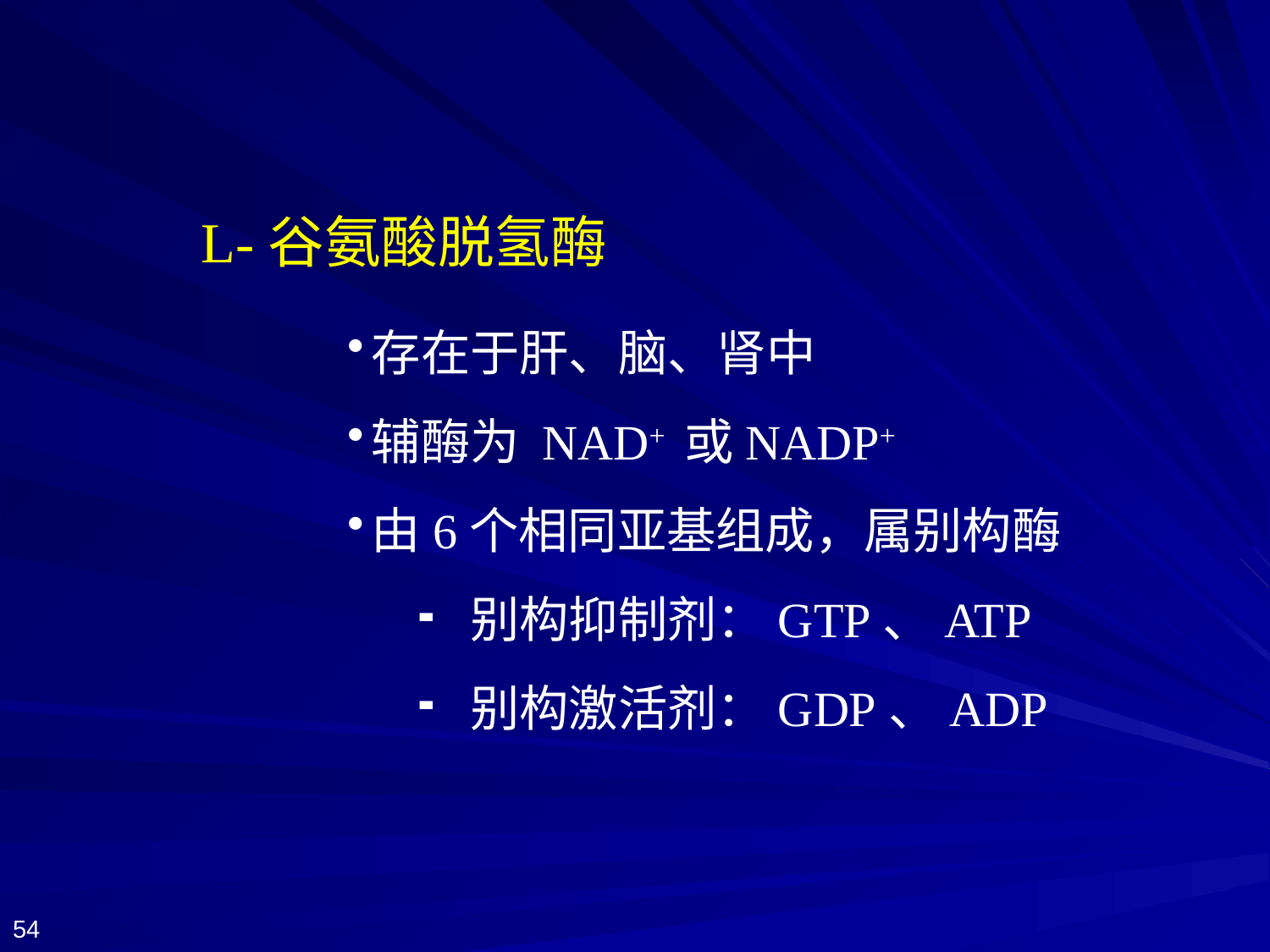

L-谷氨酸脱氢酶
存在于肝、脑、肾中
辅酶为 NAD+ 或NADP+
由6个相同亚基组成，属别构酶
 别构抑制剂：GTP、ATP
 别构激活剂：GDP、ADP
54